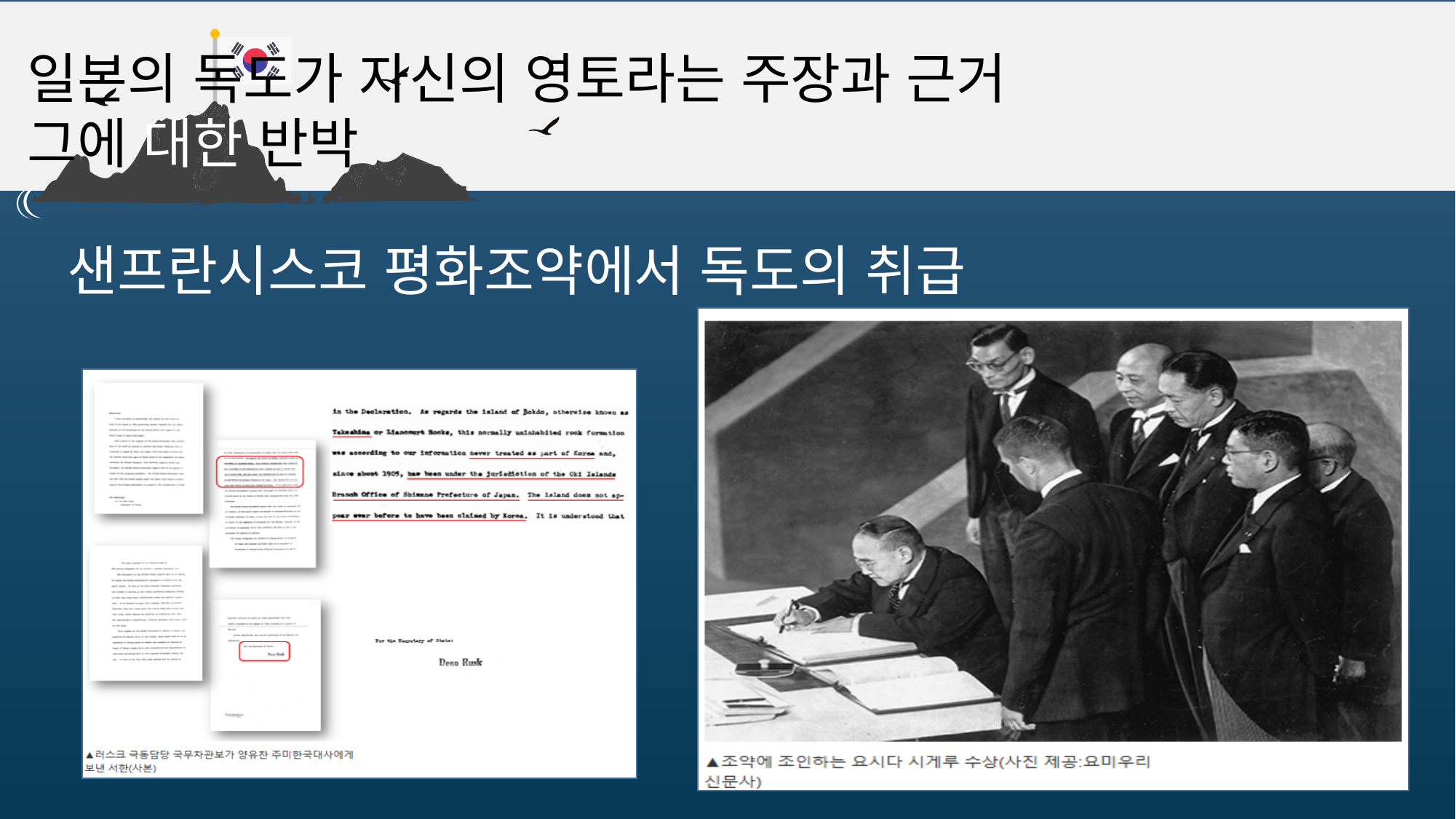

일본의 독도가 자신의 영토라는 주장과 근거
그에 대한 반박

샌프란시스코 평화조약에서 독도의 취급